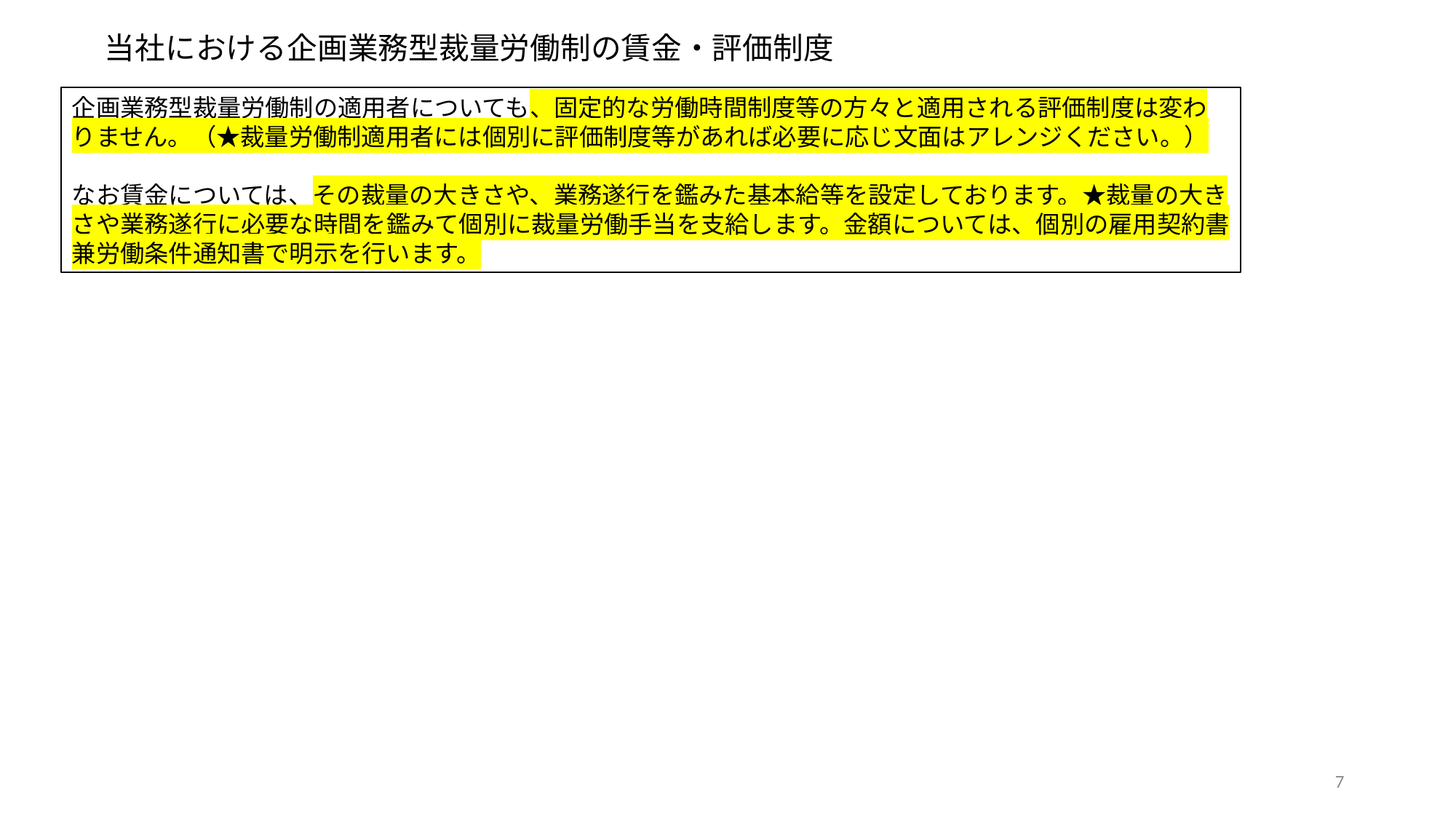

当社における企画業務型裁量労働制の賃金・評価制度
企画業務型裁量労働制の適用者についても、固定的な労働時間制度等の方々と適用される評価制度は変わりません。（★裁量労働制適用者には個別に評価制度等があれば必要に応じ文面はアレンジください。）

なお賃金については、その裁量の大きさや、業務遂行を鑑みた基本給等を設定しております。★裁量の大きさや業務遂行に必要な時間を鑑みて個別に裁量労働手当を支給します。金額については、個別の雇用契約書兼労働条件通知書で明示を行います。
7